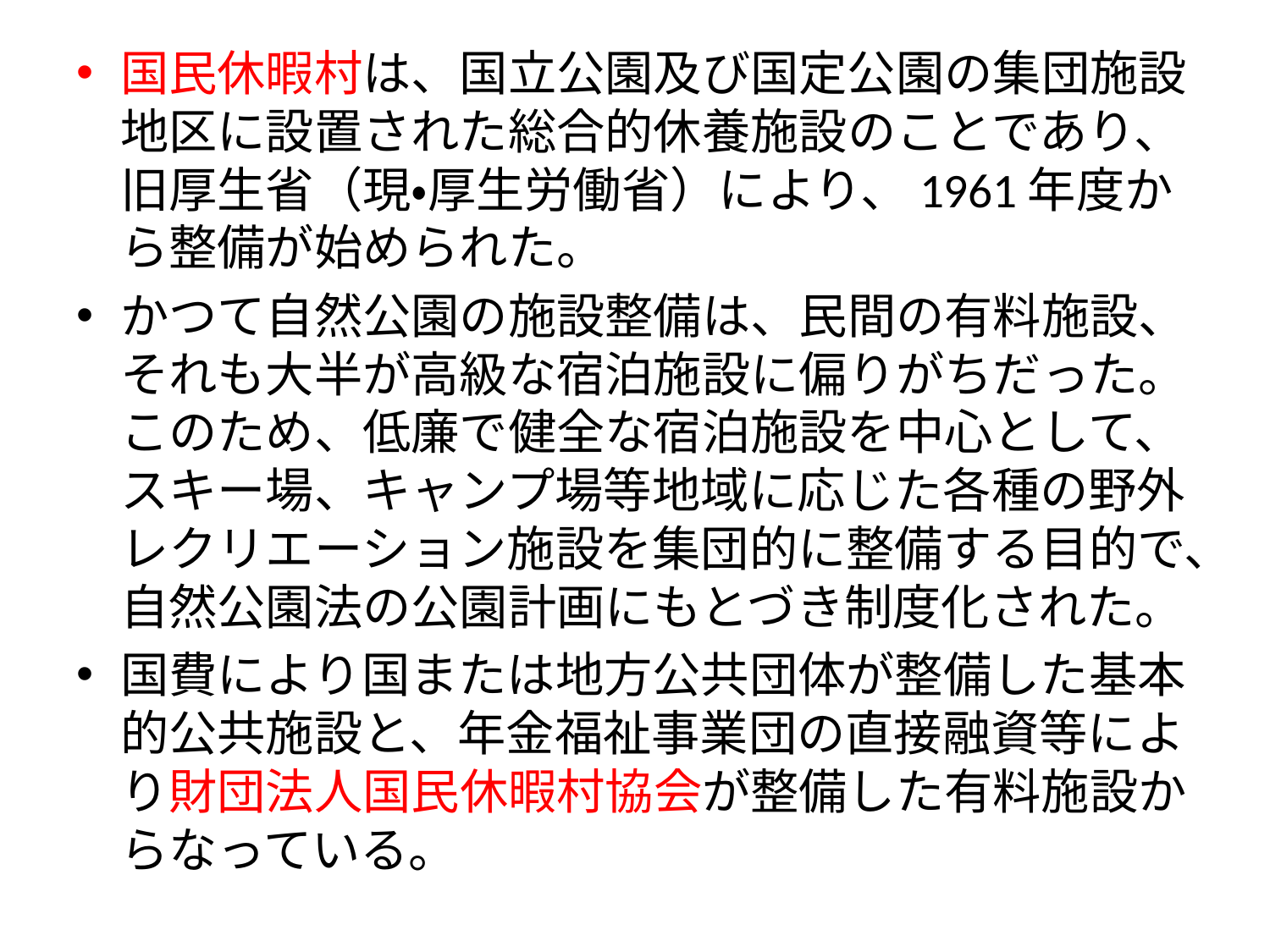

国民休暇村は、国立公園及び国定公園の集団施設地区に設置された総合的休養施設のことであり、旧厚生省（現・厚生労働省）により、1961年度から整備が始められた。
かつて自然公園の施設整備は、民間の有料施設、それも大半が高級な宿泊施設に偏りがちだった。このため、低廉で健全な宿泊施設を中心として、スキー場、キャンプ場等地域に応じた各種の野外レクリエーション施設を集団的に整備する目的で、自然公園法の公園計画にもとづき制度化された。
国費により国または地方公共団体が整備した基本的公共施設と、年金福祉事業団の直接融資等により財団法人国民休暇村協会が整備した有料施設からなっている。